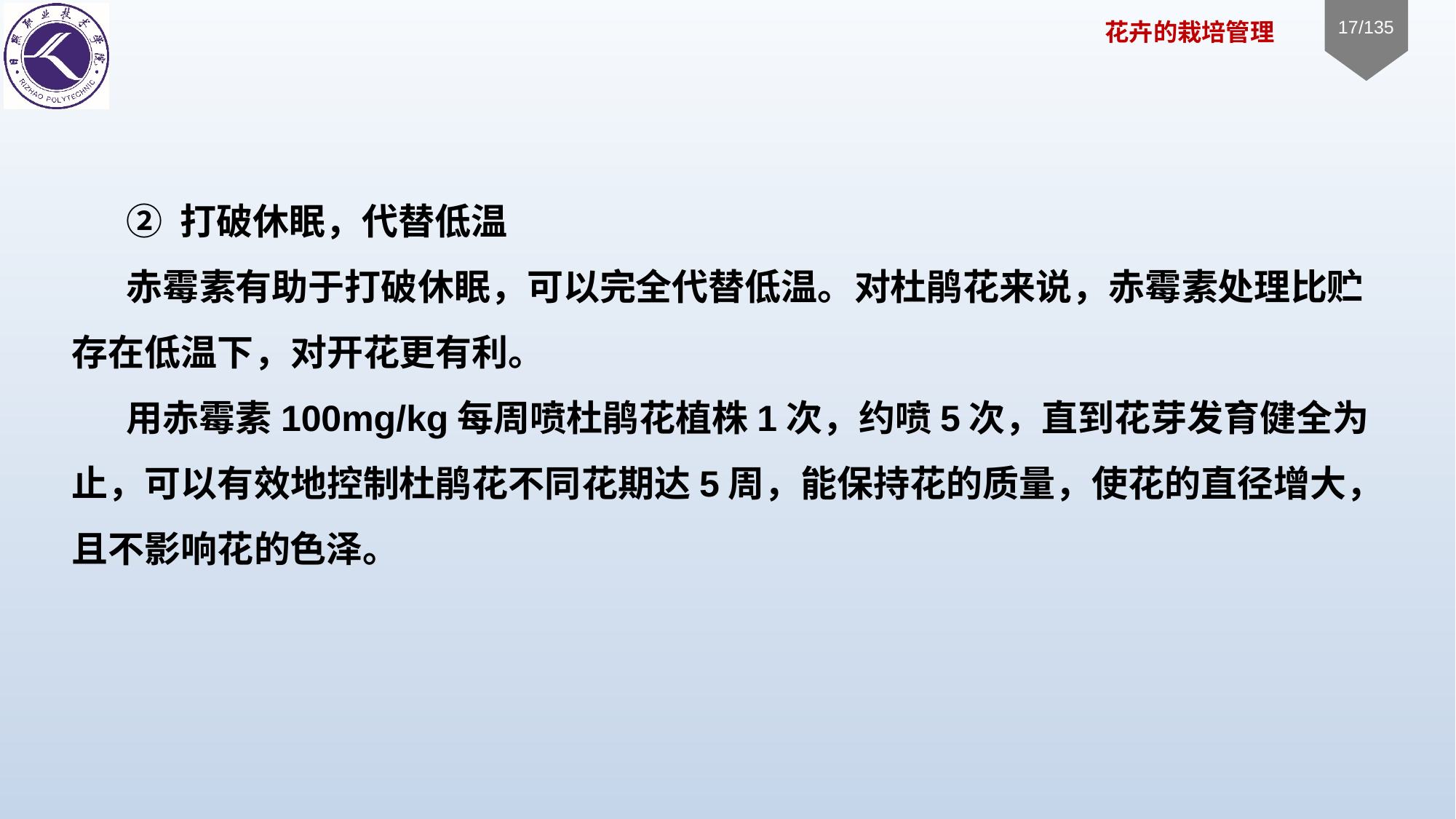

② 打破休眠，代替低温
赤霉素有助于打破休眠，可以完全代替低温。对杜鹃花来说，赤霉素处理比贮存在低温下，对开花更有利。
用赤霉素100mg/kg每周喷杜鹃花植株1次，约喷5次，直到花芽发育健全为止，可以有效地控制杜鹃花不同花期达5周，能保持花的质量，使花的直径增大，且不影响花的色泽。